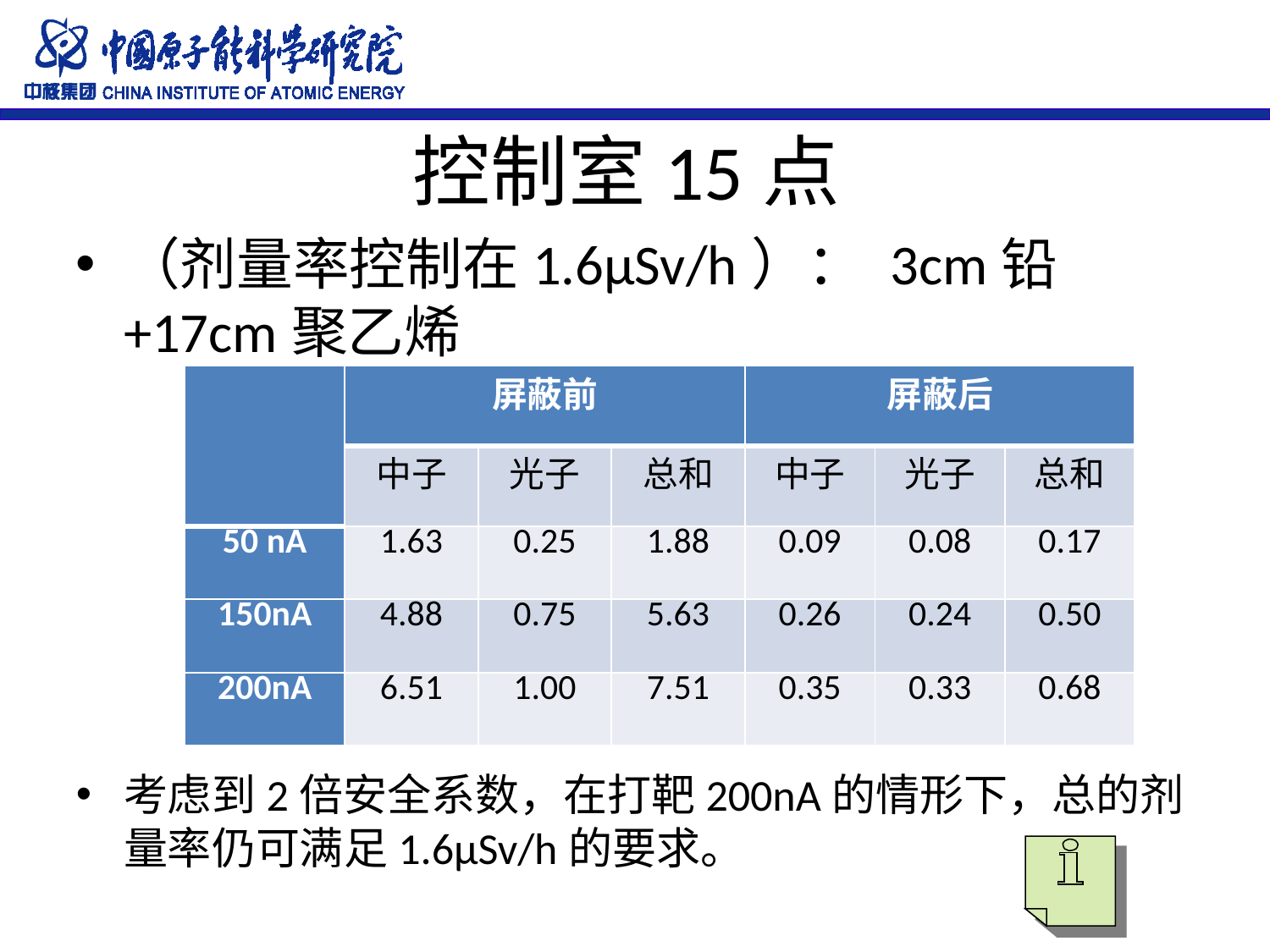

# 控制室15点
（剂量率控制在1.6μSv/h）： 3cm铅+17cm聚乙烯

考虑到2倍安全系数，在打靶200nA的情形下，总的剂量率仍可满足1.6μSv/h的要求。
|  | 屏蔽前 |  |  | 屏蔽后 |  |  |
| --- | --- | --- | --- | --- | --- | --- |
|  | 中子 | 光子 | 总和 | 中子 | 光子 | 总和 |
| 50 nA | 1.63 | 0.25 | 1.88 | 0.09 | 0.08 | 0.17 |
| 150nA | 4.88 | 0.75 | 5.63 | 0.26 | 0.24 | 0.50 |
| 200nA | 6.51 | 1.00 | 7.51 | 0.35 | 0.33 | 0.68 |